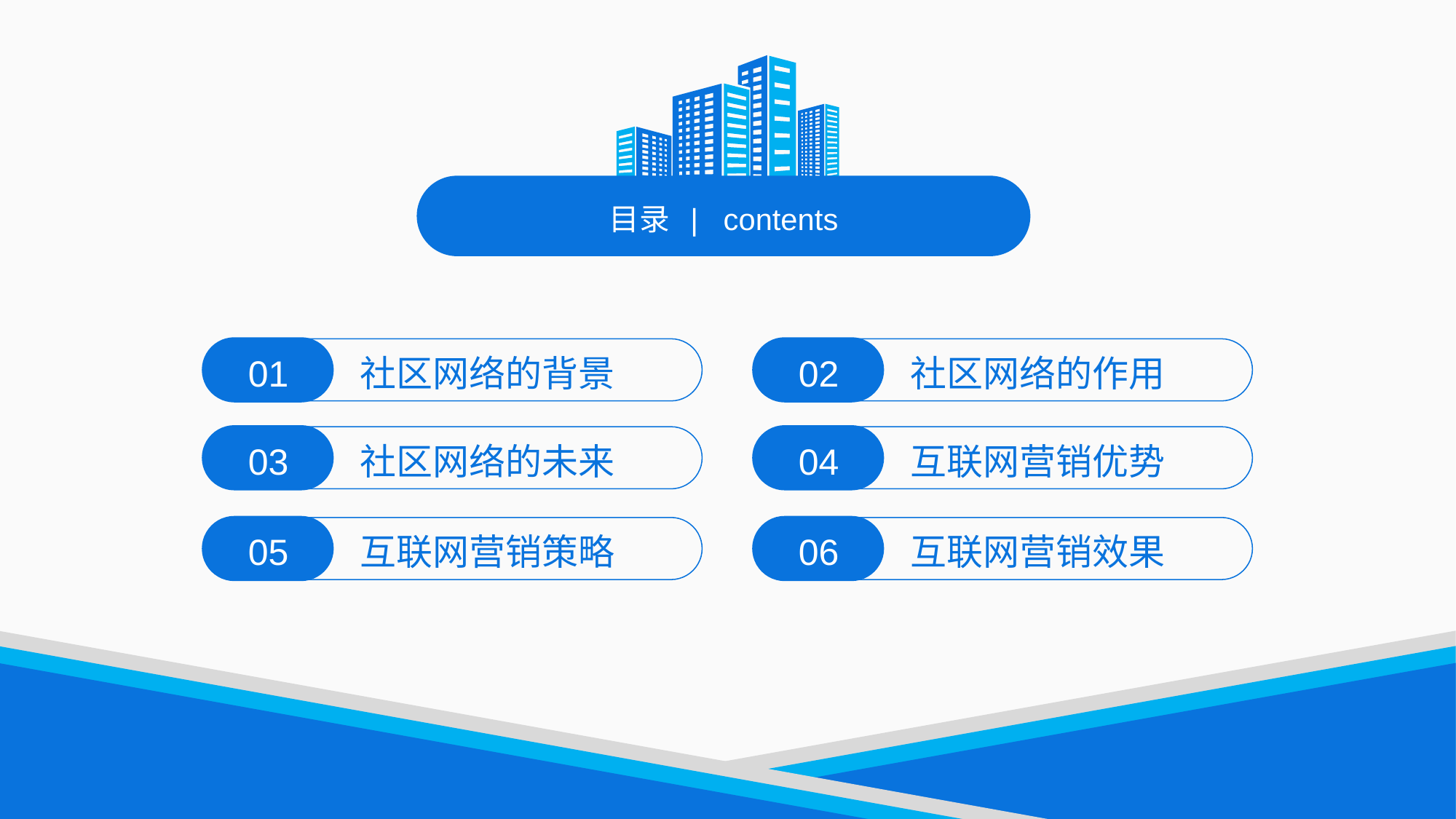

目录  |   contents

01

02

社区网络的背景
社区网络的作用

03

04

社区网络的未来
互联网营销优势

05

06

互联网营销策略
互联网营销效果